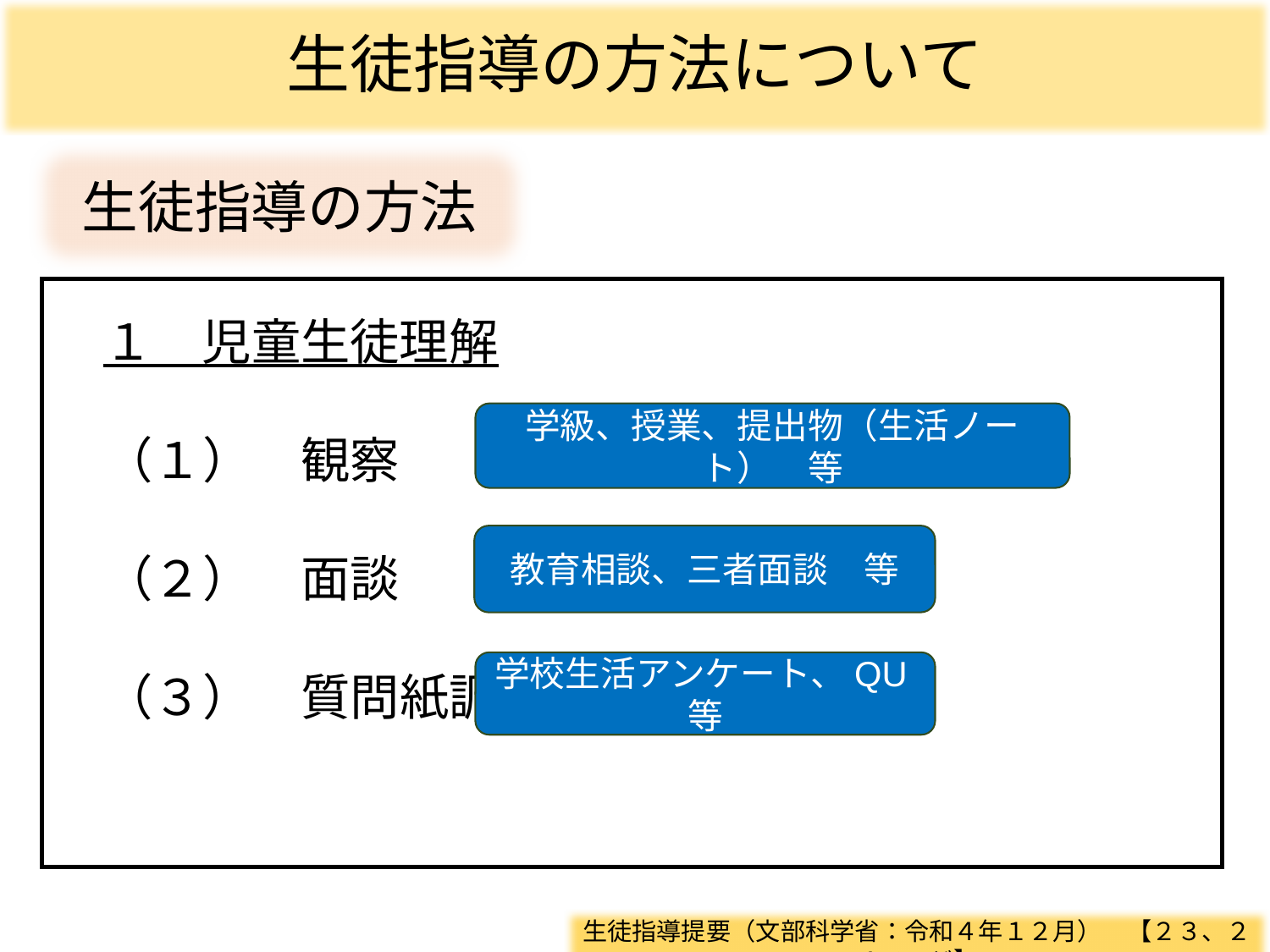

生徒指導の方法について
生徒指導の方法

　１　児童生徒理解

　（１）　観察

　（２）　面談

　（３）　質問紙調査

学級、授業、提出物（生活ノート）　等
教育相談、三者面談　等
学校生活アンケート、QU等
生徒指導提要（文部科学省：令和４年１２月）　【２３、２４ページ】